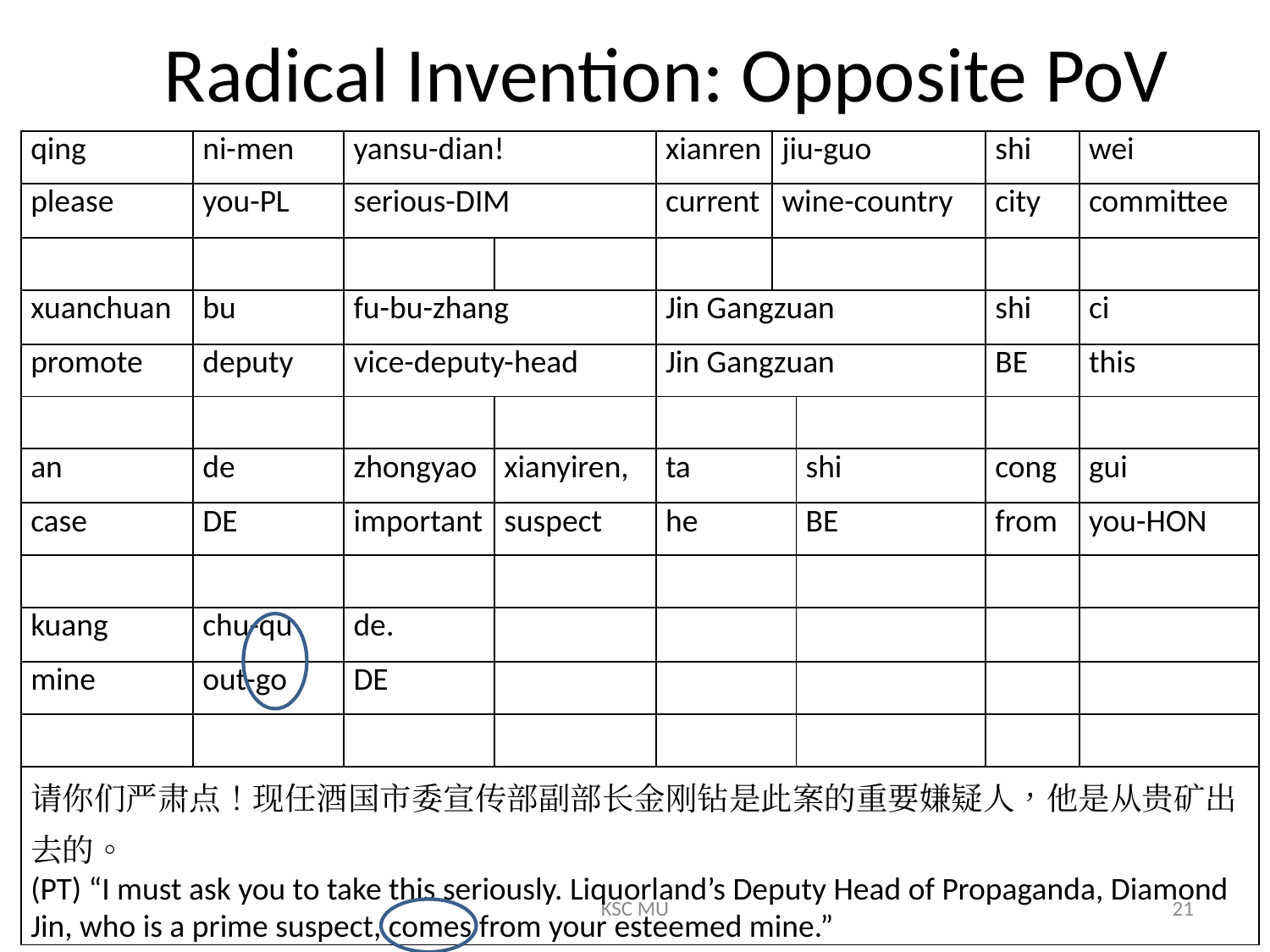

# Radical Invention: Opposite PoV
| qing | ni-men | yansu-dian! |  | xianren | jiu-guo |  | shi | wei |
| --- | --- | --- | --- | --- | --- | --- | --- | --- |
| please | you-PL | serious-DIM |  | current | wine-country |  | city | committee |
|  |  |  |  |  |  |  |  |  |
| xuanchuan | bu | fu-bu-zhang |  | Jin Gangzuan |  |  | shi | ci |
| promote | deputy | vice-deputy-head |  | Jin Gangzuan |  |  | BE | this |
|  |  |  |  |  |  |  |  |  |
| an | de | zhongyao | xianyiren, | ta |  | shi | cong | gui |
| case | DE | important | suspect | he |  | BE | from | you-HON |
|  |  |  |  |  |  |  |  |  |
| kuang | chu-qu | de. |  |  |  |  |  |  |
| mine | out-go | DE |  |  |  |  |  |  |
|  |  |  |  |  |  |  |  |  |
| 请你们严肃点！现任酒国市委宣传部副部长金刚钻是此案的重要嫌疑人，他是从贵矿出去的。 (PT) “I must ask you to take this seriously. Liquorland’s Deputy Head of Propaganda, Diamond Jin, who is a prime suspect, comes from your esteemed mine.” |  |  |  |  |  |  |  |  |

KSC MU
21